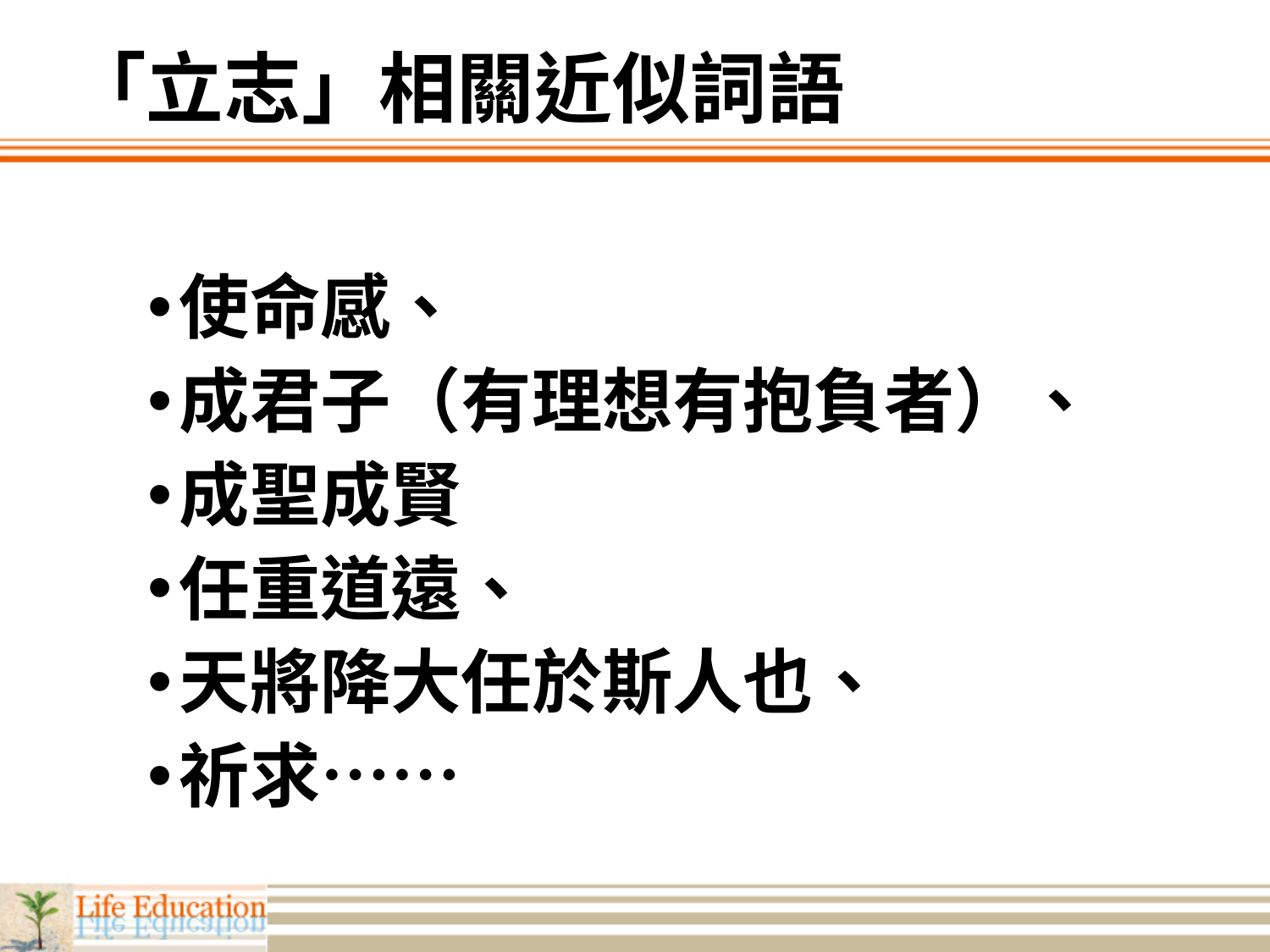

# 「立志」相關近似詞語
使命感、
成君子（有理想有抱負者）、
成聖成賢
任重道遠、
天將降大任於斯人也、
祈求……